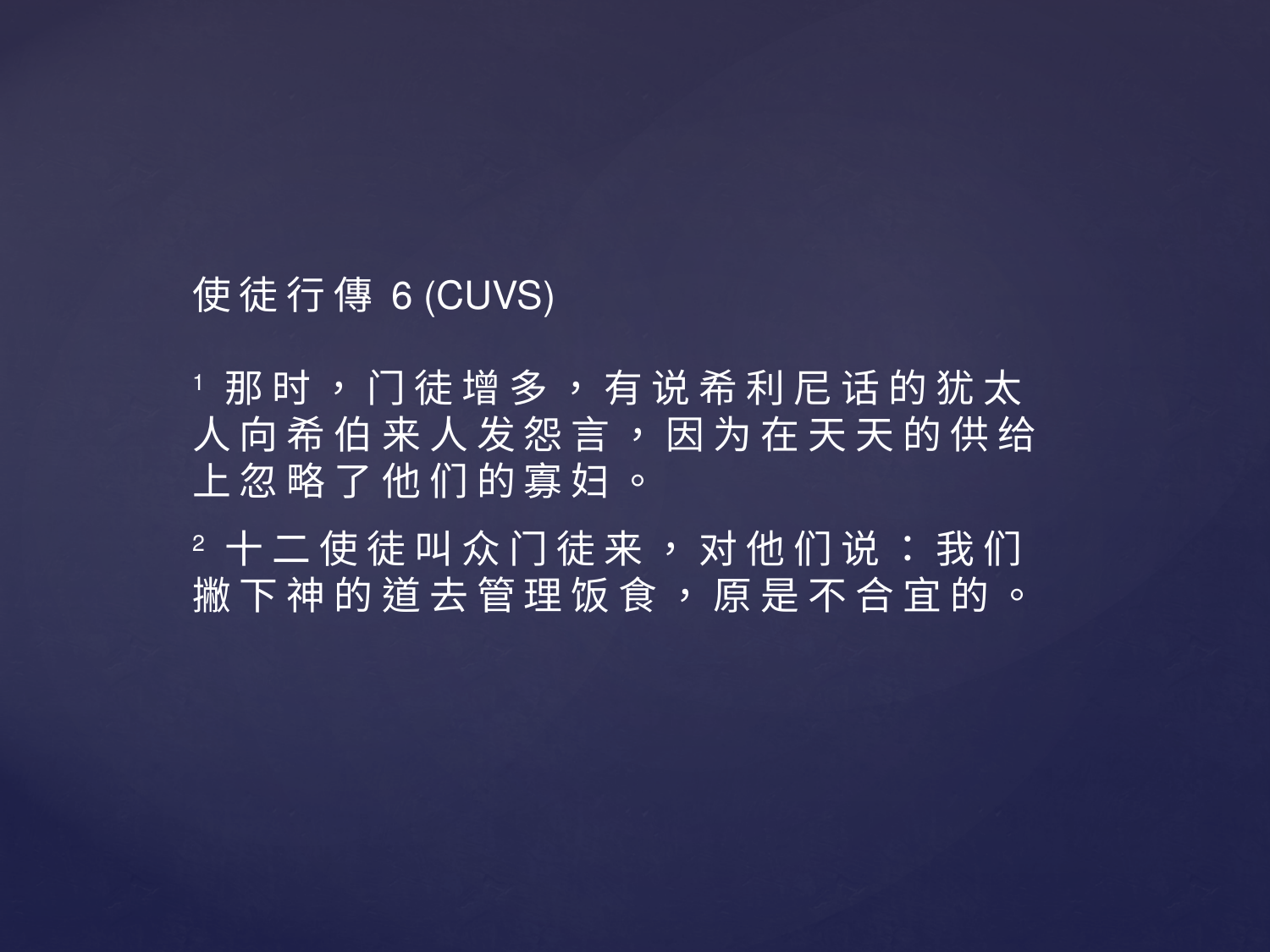

使 徒 行 傳 6 (CUVS)

1 那 时 ， 门 徒 增 多 ， 有 说 希 利 尼 话 的 犹 太 人 向 希 伯 来 人 发 怨 言 ， 因 为 在 天 天 的 供 给 上 忽 略 了 他 们 的 寡 妇 。
2 十 二 使 徒 叫 众 门 徒 来 ， 对 他 们 说 ： 我 们 撇 下 神 的 道 去 管 理 饭 食 ， 原 是 不 合 宜 的 。